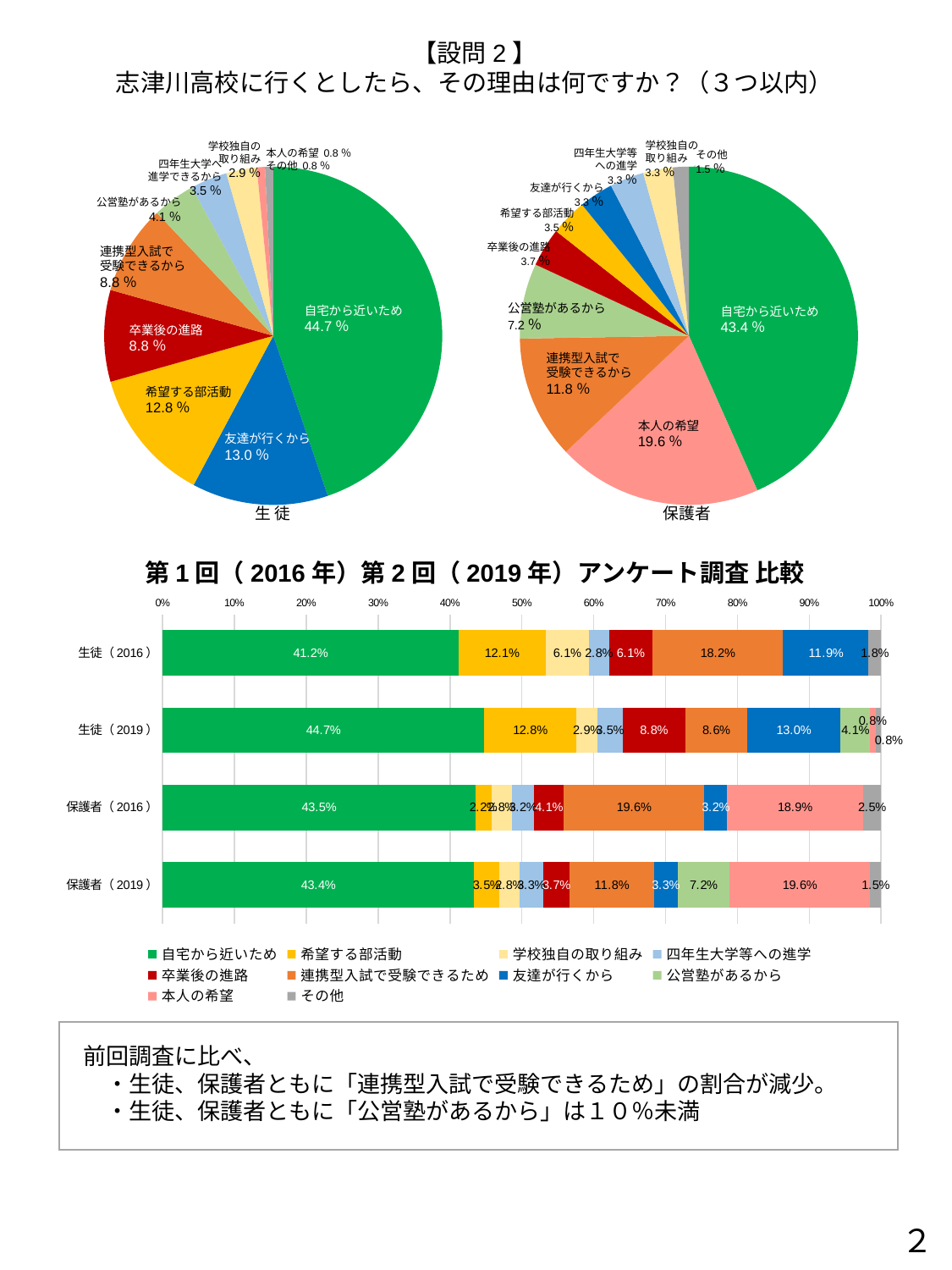

【設問2】
志津川高校に行くとしたら、その理由は何ですか？（３つ以内）
学校独自の
取り組み
3.3％
学校独自の
取り組み
2.9％
四年生大学等
への進学
3.3％
本人の希望 0.8％
その他 0.8％
その他
1.5％
四年生大学へ
進学できるから
3.5％

### Chart

| Category | 生徒（2019） |
|---|---|
| 自宅から近いため | 0.4474708171206226 |
| 友達が行くから | 0.1303501945525292 |
| 友達が行くから | 0.128 |
| 卒業後の進路 | 0.08754863813229571 |
| 連携型入試で受験できるため | 0.08560311284046693 |
| 公営塾があるから | 0.04085603112840467 |
| 四年生大学等への進学 | 0.03501945525291829 |
| 学校独自の取り組み | 0.029182879377431907 |
| 本人の希望 | 0.007782101167315175 |
| その他 | 0.007782101167315175 |

### Chart

| Category | 保護者（2019） |
|---|---|
| 自宅から近いため | 0.4335511982570806 |
| 本人の希望 | 0.19607843137254902 |
| 連携型入試で受験できるため | 0.11764705882352941 |
| 公営塾があるから | 0.0718954248366013 |
| 卒業後の進路 | 0.037037037037037035 |
| 希望する部活動 | 0.034858387799564274 |
| 友達が行くから | 0.032679738562091505 |
| 四年生大学等への進学 | 0.032679738562091505 |
| 学校独自の取り組み | 0.02832244008714597 |
| その他 | 0.015250544662309368 |
友達が行くから
3.3％
公営塾があるから
4.1％
希望する部活動
3.5％
卒業後の進路
3.7％
連携型入試で
受験できるから
8.8％
公営塾があるから
7.2％
自宅から近いため
44.7％
自宅から近いため
43.4％
卒業後の進路
8.8％
連携型入試で
受験できるから
11.8％
希望する部活動
12.8％
本人の希望
19.6％
友達が行くから
13.0％
生 徒
保護者
第1回（2016年）第2回（2019年）アンケート調査 比較

### Chart

| Category | 自宅から近いため | 希望する部活動 | 学校独自の取り組み | 四年生大学等への進学 | 卒業後の進路 | 連携型入試で受験できるため | 友達が行くから | 公営塾があるから | 本人の希望 | その他 |
|---|---|---|---|---|---|---|---|---|---|---|
| 生徒（2016） | 0.4116161616161616 | 0.12121212121212122 | 0.06060606060606061 | 0.027777777777777776 | 0.06060606060606061 | 0.18181818181818182 | 0.11868686868686869 | 0.0 | 0.0 | 0.017676767676767676 |
| 生徒（2019） | 0.4474708171206226 | 0.12840466926070038 | 0.029182879377431907 | 0.03501945525291829 | 0.08754863813229571 | 0.08560311284046693 | 0.1303501945525292 | 0.04085603112840467 | 0.007782101167315175 | 0.007782101167315175 |
| 保護者（2016） | 0.4353312302839117 | 0.022082018927444796 | 0.028391167192429023 | 0.031545741324921134 | 0.04100946372239748 | 0.19558359621451105 | 0.031545741324921134 | 0.0 | 0.1892744479495268 | 0.025236593059936908 |
| 保護者（2019） | 0.4335511982570806 | 0.034858387799564274 | 0.02832244008714597 | 0.032679738562091505 | 0.037037037037037035 | 0.11764705882352941 | 0.032679738562091505 | 0.0718954248366013 | 0.19607843137254902 | 0.015250544662309368 |
前回調査に比べ、
　・生徒、保護者ともに「連携型入試で受験できるため」の割合が減少。
　・生徒、保護者ともに「公営塾があるから」は１０％未満
２